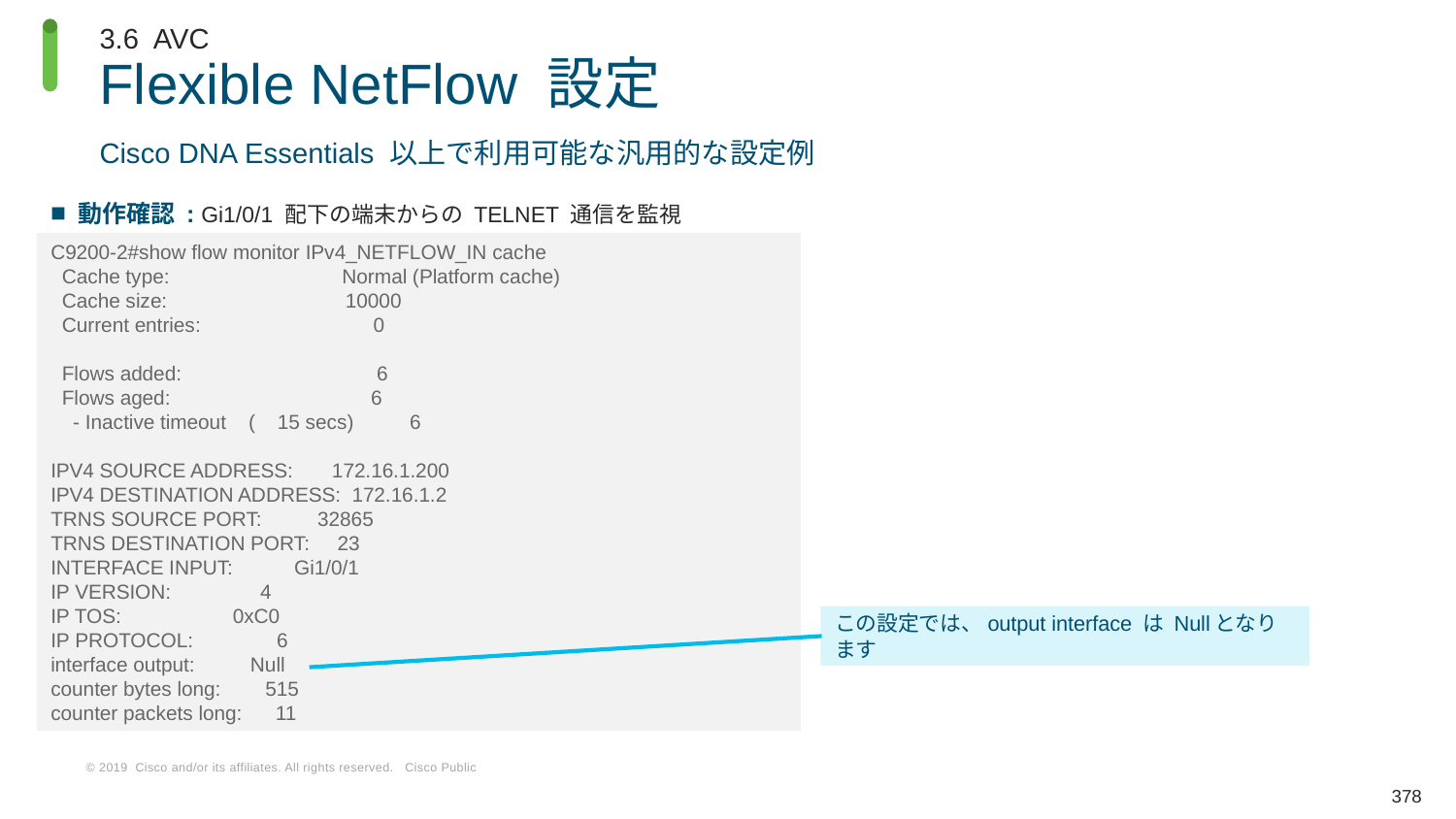

3.6  AVC
# Flexible NetFlow 設定
Cisco DNA Essentials 以上で利用可能な汎用的な設定例
動作確認 : Gi1/0/1 配下の端末からの TELNET 通信を監視
C9200-2#show flow monitor IPv4_NETFLOW_IN cache
  Cache type:                               Normal (Platform cache)
  Cache size:                                10000
  Current entries:                               0

  Flows added:                                   6
  Flows aged:                                    6
    - Inactive timeout    (    15 secs)          6

IPV4 SOURCE ADDRESS:       172.16.1.200
IPV4 DESTINATION ADDRESS:  172.16.1.2
TRNS SOURCE PORT:          32865
TRNS DESTINATION PORT:     23
INTERFACE INPUT:           Gi1/0/1
IP VERSION:                4
IP TOS:                    0xC0
IP PROTOCOL:               6
interface output:          Null
counter bytes long:        515
counter packets long:      11
この設定では、output interface は Nullとなります
378